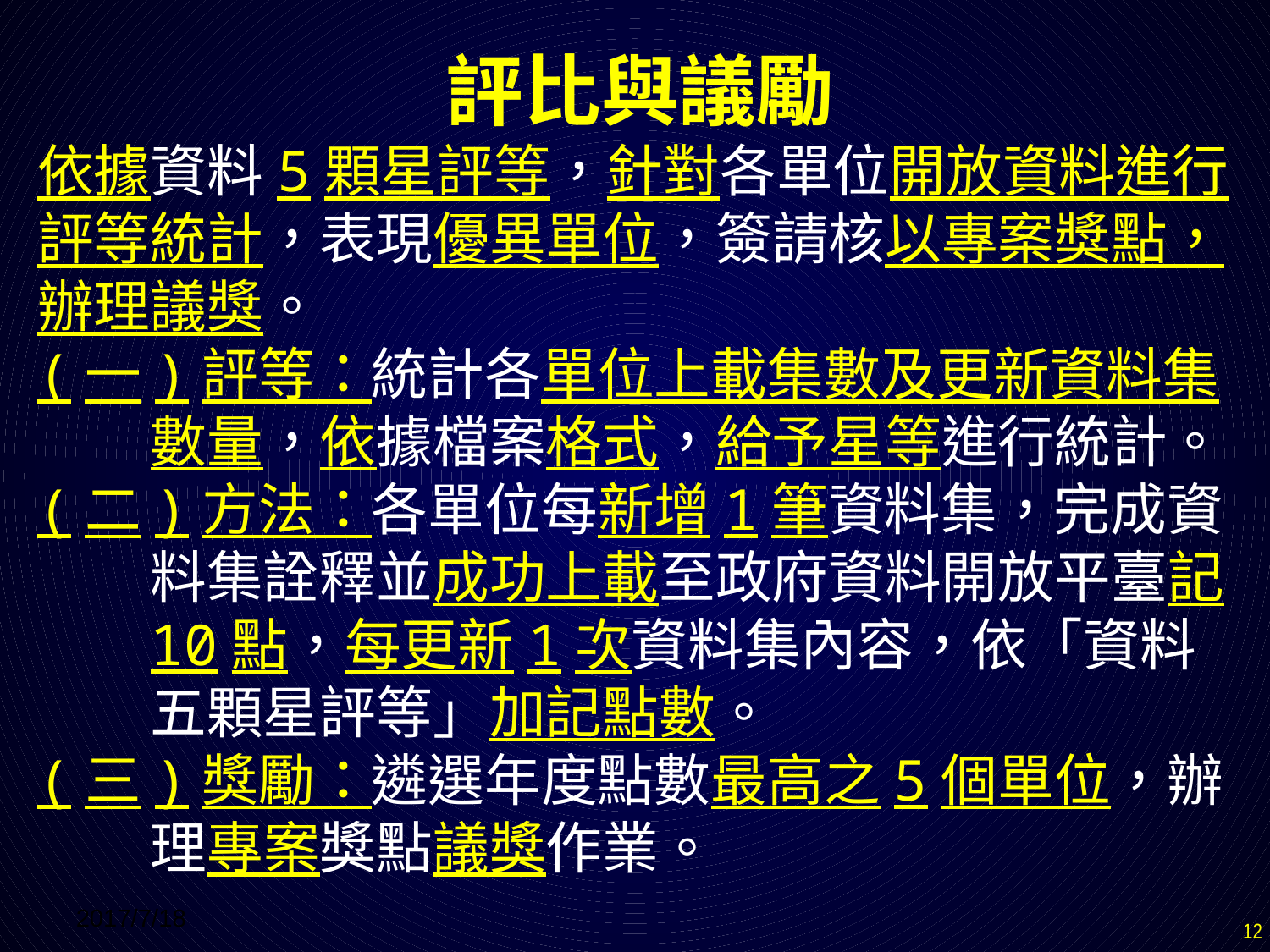

評比與議勵
依據資料5顆星評等，針對各單位開放資料進行評等統計，表現優異單位，簽請核以專案獎點，辦理議獎。
(一)評等：統計各單位上載集數及更新資料集數量，依據檔案格式，給予星等進行統計。
(二)方法：各單位每新增1筆資料集，完成資料集詮釋並成功上載至政府資料開放平臺記10點，每更新1次資料集內容，依「資料五顆星評等」加記點數。
(三)獎勵：遴選年度點數最高之5個單位，辦理專案獎點議獎作業。
2017/7/18
12